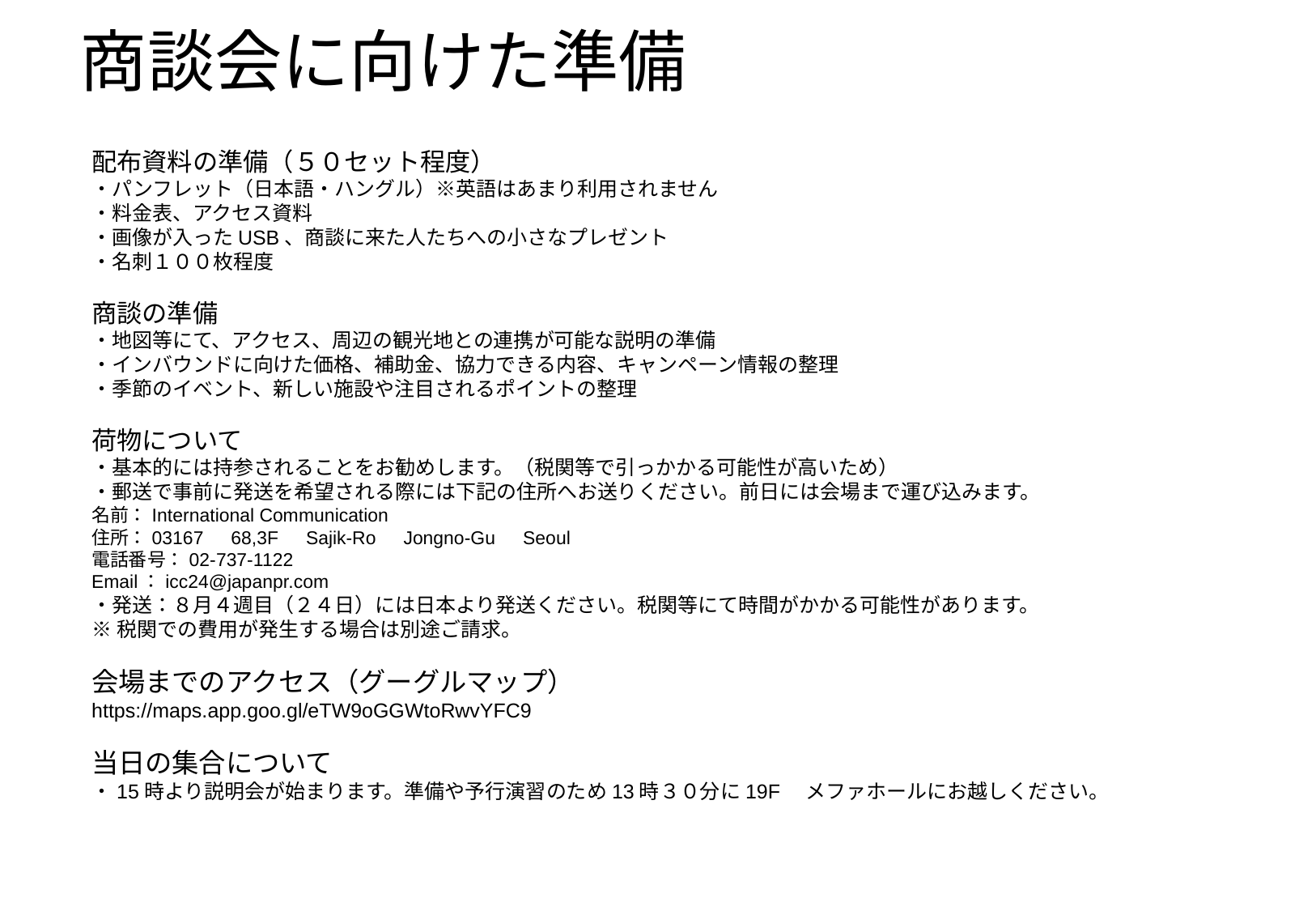

商談会に向けた準備
配布資料の準備（５０セット程度）
・パンフレット（日本語・ハングル）※英語はあまり利用されません
・料金表、アクセス資料
・画像が入ったUSB、商談に来た人たちへの小さなプレゼント
・名刺１００枚程度

商談の準備
・地図等にて、アクセス、周辺の観光地との連携が可能な説明の準備
・インバウンドに向けた価格、補助金、協力できる内容、キャンペーン情報の整理
・季節のイベント、新しい施設や注目されるポイントの整理
荷物について
・基本的には持参されることをお勧めします。（税関等で引っかかる可能性が高いため）
・郵送で事前に発送を希望される際には下記の住所へお送りください。前日には会場まで運び込みます。
名前：International Communication
住所：03167　68,3F　Sajik-Ro　Jongno-Gu　Seoul
電話番号：02-737-1122
Email：icc24@japanpr.com
・発送：８月４週目（２４日）には日本より発送ください。税関等にて時間がかかる可能性があります。
※税関での費用が発生する場合は別途ご請求。

会場までのアクセス（グーグルマップ）
https://maps.app.goo.gl/eTW9oGGWtoRwvYFC9

当日の集合について
・15時より説明会が始まります。準備や予行演習のため13時３０分に19F　メファホールにお越しください。